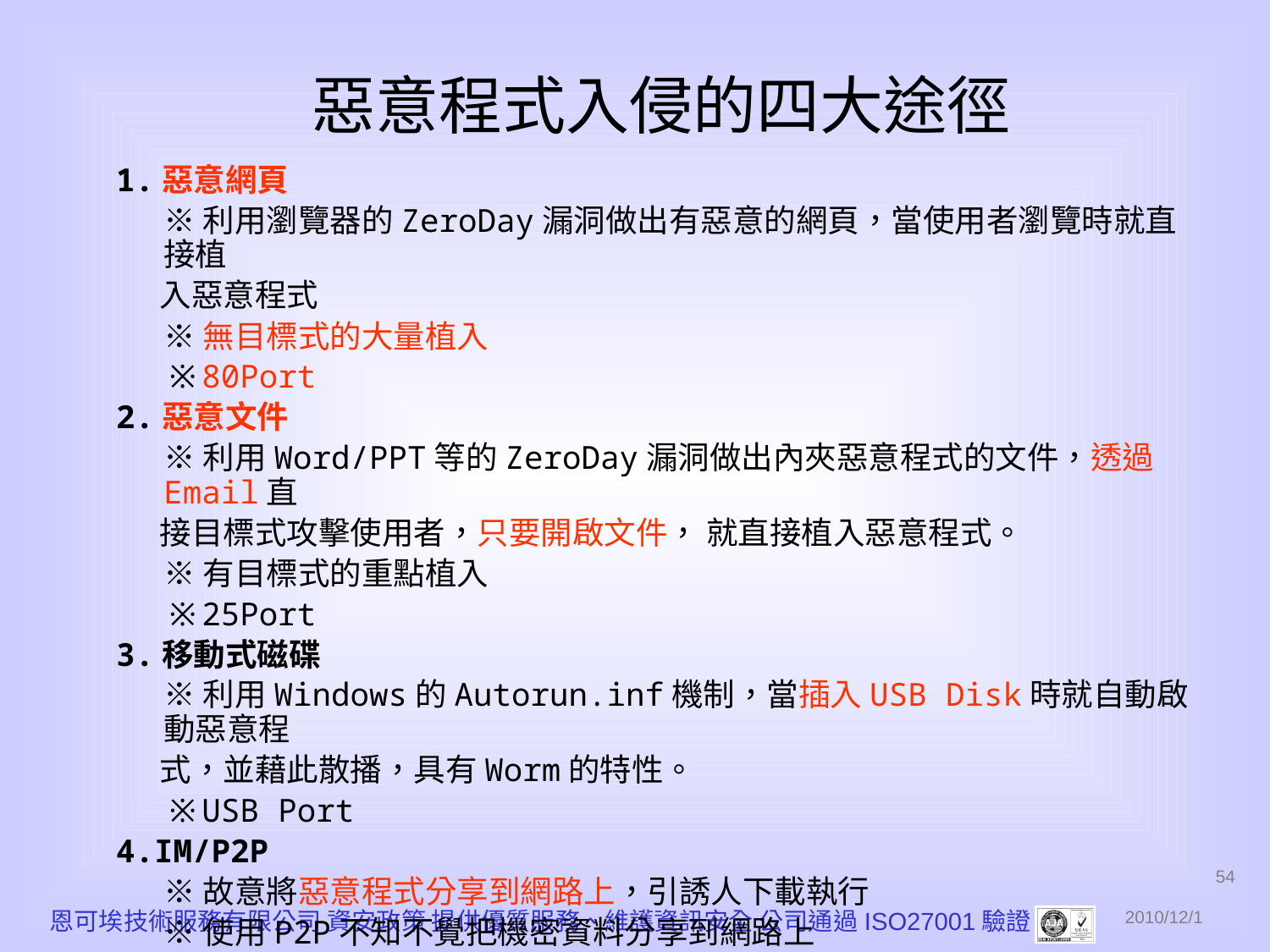

# 惡意程式入侵的四大途徑
1.惡意網頁
	※利用瀏覽器的ZeroDay漏洞做出有惡意的網頁，當使用者瀏覽時就直接植
     入惡意程式
	※無目標式的大量植入
	※80Port
2.惡意文件
	※利用Word/PPT等的ZeroDay漏洞做出內夾惡意程式的文件，透過Email直
     接目標式攻擊使用者，只要開啟文件， 就直接植入惡意程式。
	※有目標式的重點植入
	※25Port
3.移動式磁碟
	※利用Windows的Autorun.inf機制，當插入USB Disk時就自動啟動惡意程
     式，並藉此散播，具有Worm的特性。
	※USB Port
4.IM/P2P
	※故意將惡意程式分享到網路上，引誘人下載執行
	※使用P2P不知不覺把機密資料分享到網路上
54
恩可埃技術服務有限公司 資安政策 提供優質服務、維護資訊安全 公司通過ISO27001驗證
2010/12/1